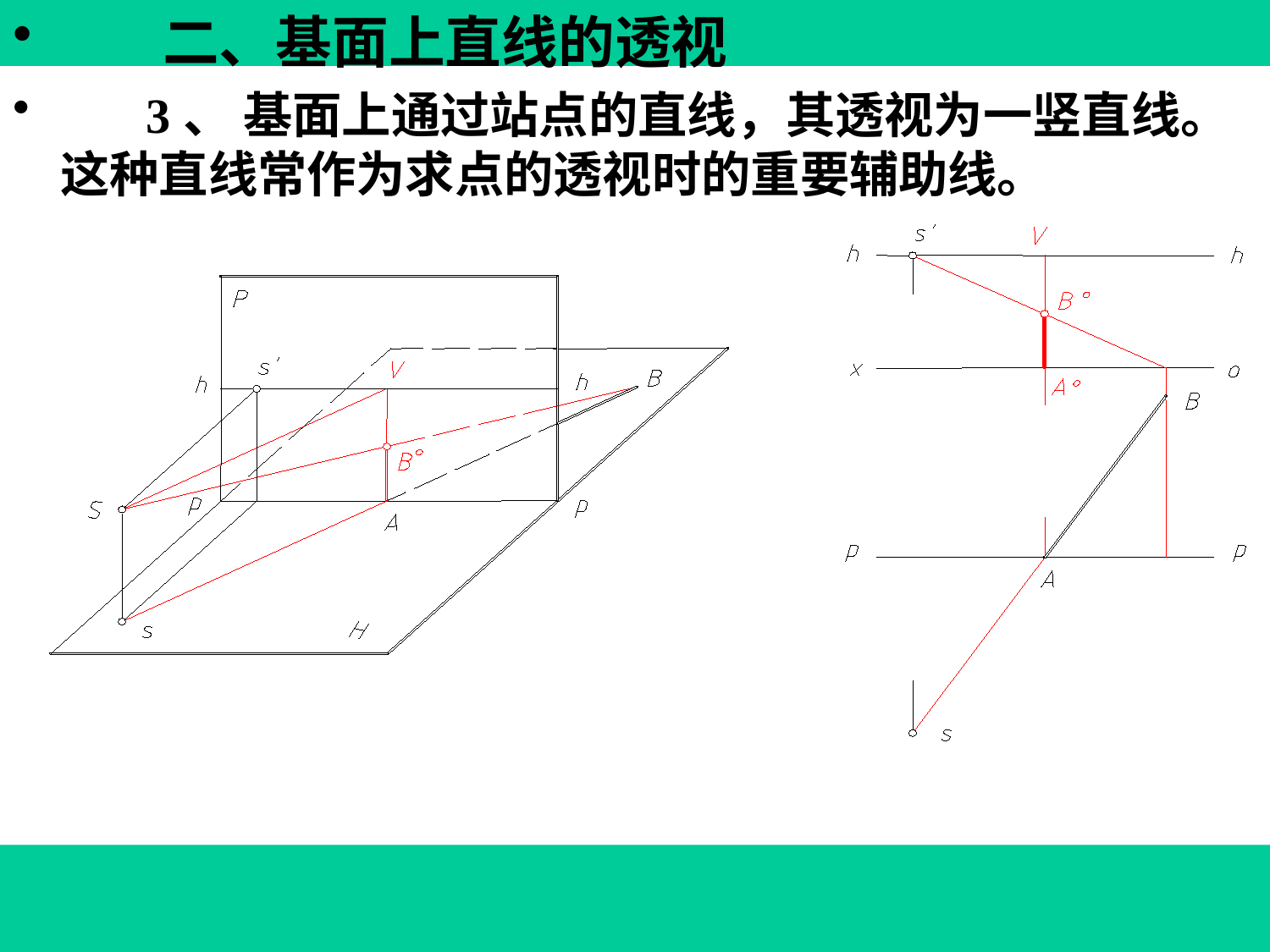

二、基面上直线的透视
       3、 基面上通过站点的直线，其透视为一竖直线。这种直线常作为求点的透视时的重要辅助线。